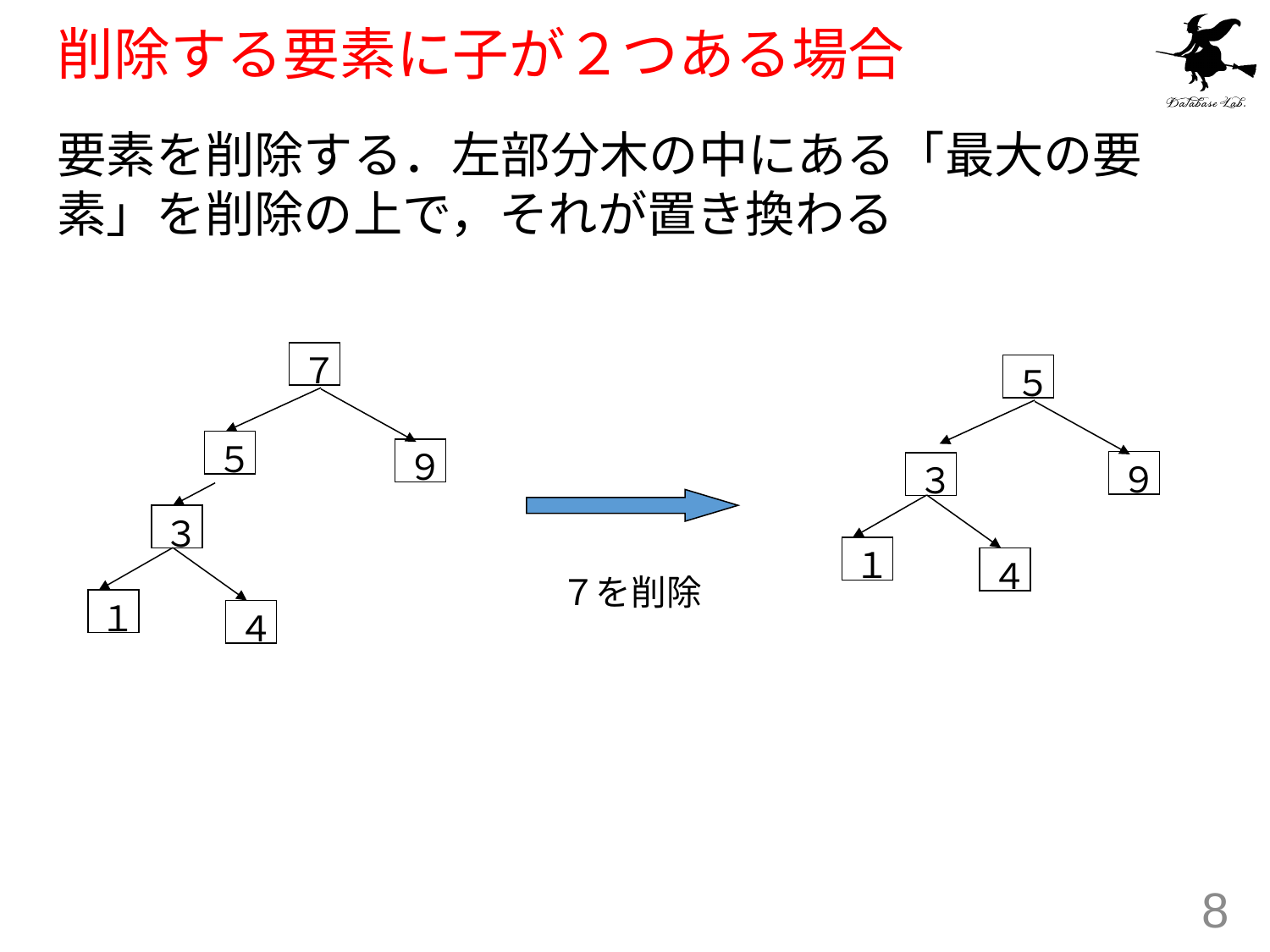

# 削除する要素に子が２つある場合
要素を削除する．左部分木の中にある「最大の要素」を削除の上で，それが置き換わる
７

５
９

３

１
４
５

９
３

１
４
７を削除
8